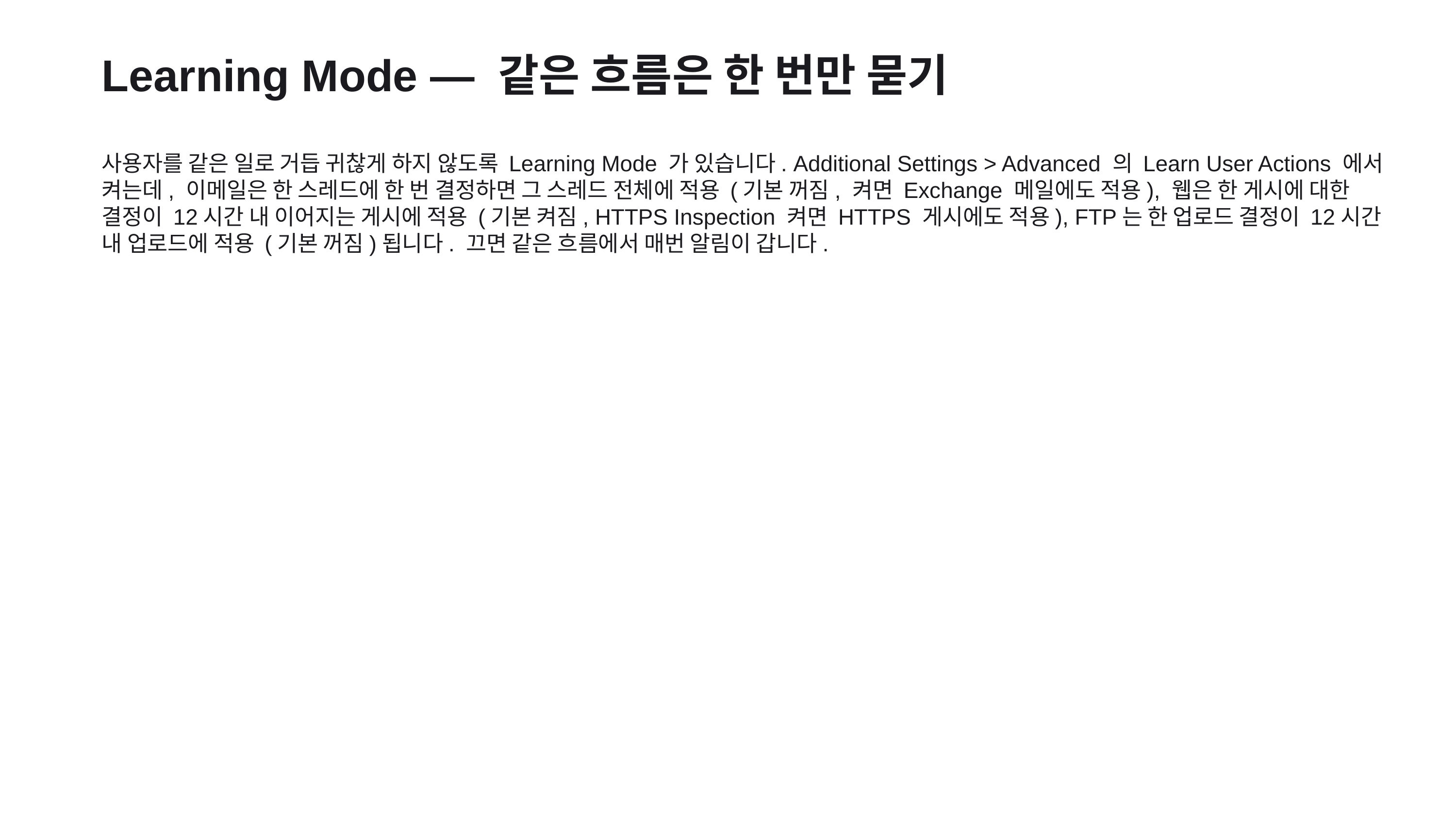

Learning Mode — 같은 흐름은 한 번만 묻기
사용자를 같은 일로 거듭 귀찮게 하지 않도록 Learning Mode 가 있습니다. Additional Settings > Advanced 의 Learn User Actions 에서 켜는데, 이메일은 한 스레드에 한 번 결정하면 그 스레드 전체에 적용 (기본 꺼짐, 켜면 Exchange 메일에도 적용), 웹은 한 게시에 대한 결정이 12시간 내 이어지는 게시에 적용 (기본 켜짐, HTTPS Inspection 켜면 HTTPS 게시에도 적용), FTP는 한 업로드 결정이 12시간 내 업로드에 적용 (기본 꺼짐)됩니다. 끄면 같은 흐름에서 매번 알림이 갑니다.